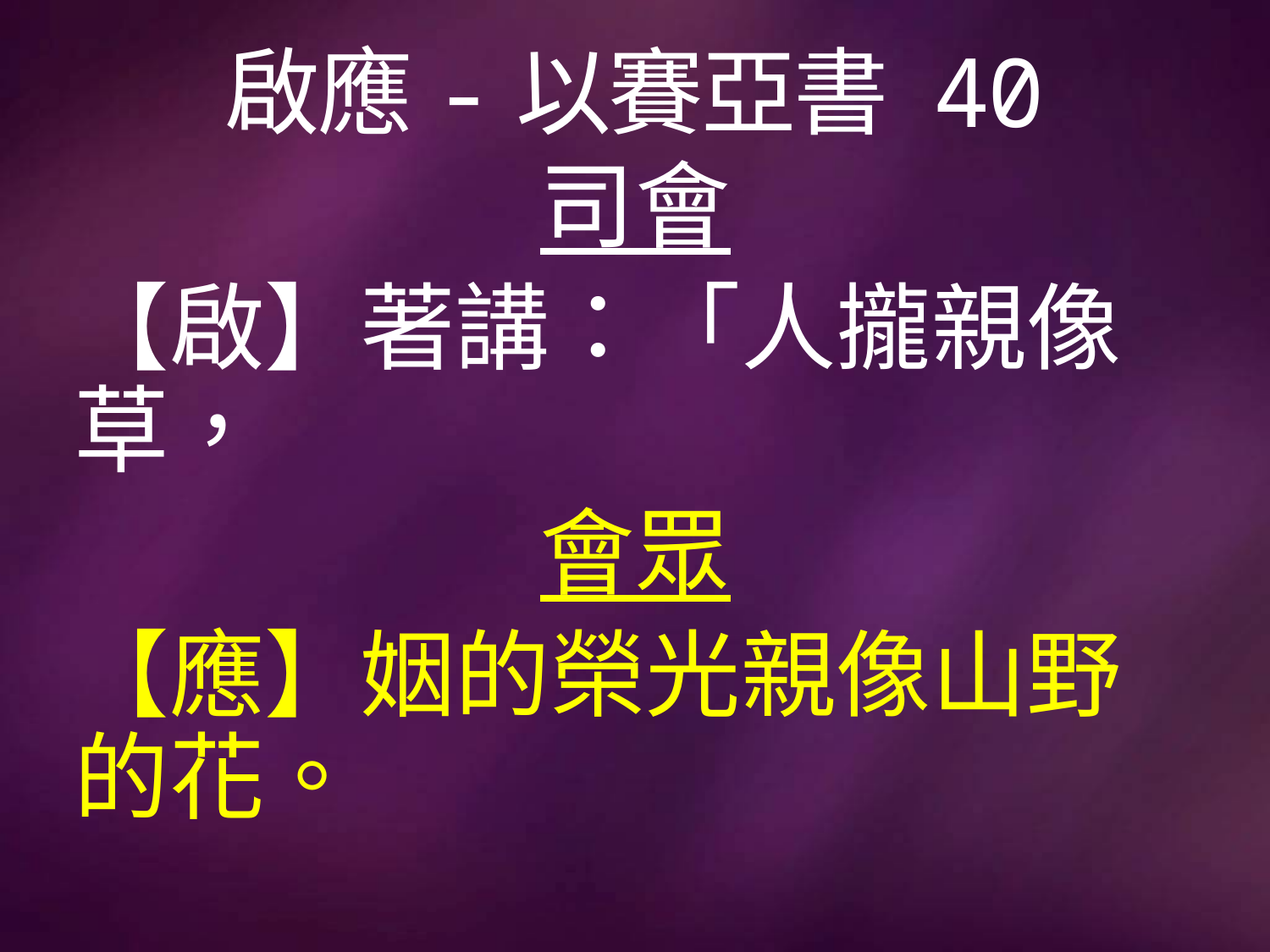

# 啟應-以賽亞書 40
司會
【啟】著講：「人攏親像草，
會眾
【應】姻的榮光親像山野的花。